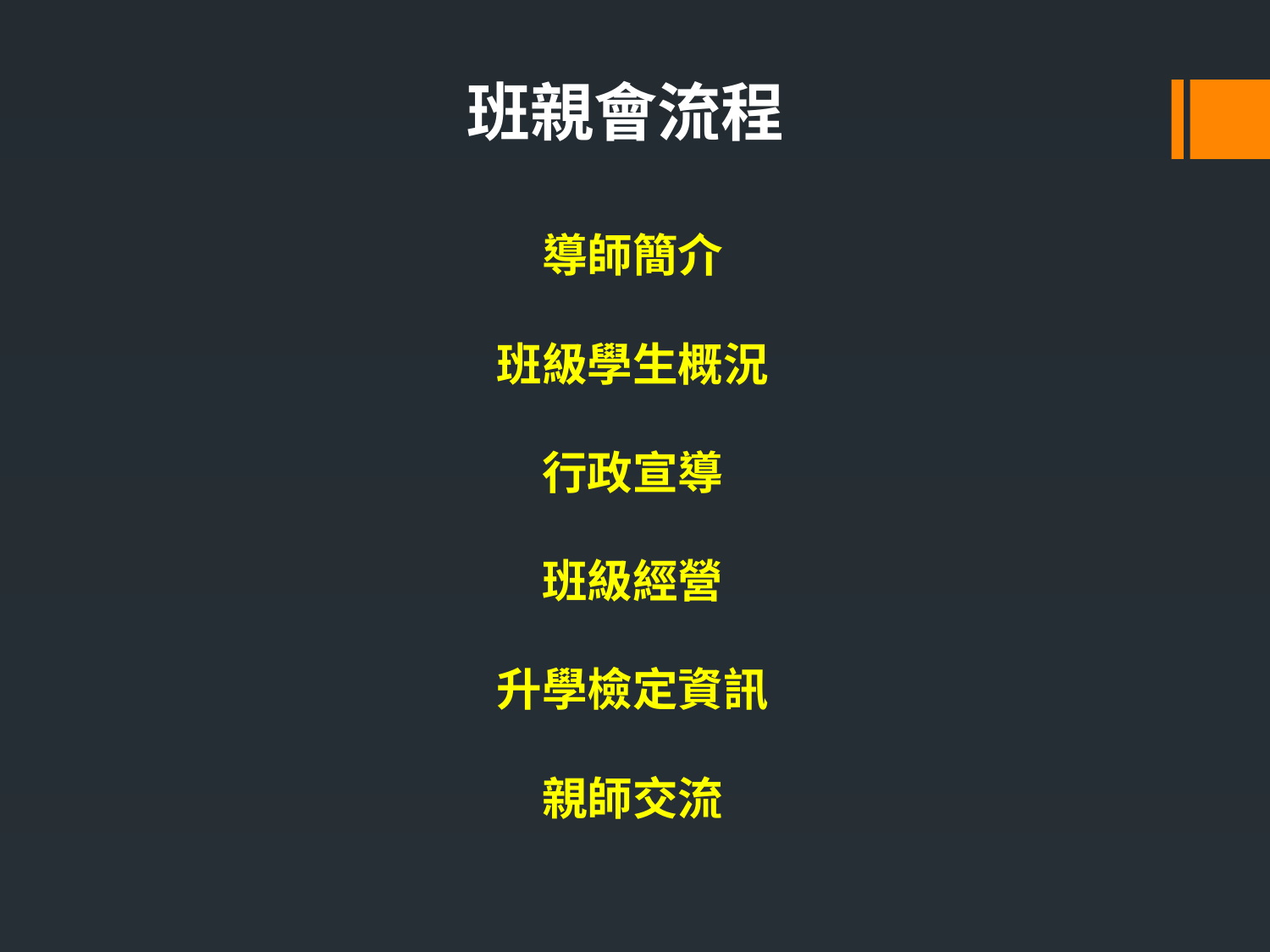

班親會流程
# 導師簡介 班級學生概況 行政宣導 班級經營 升學檢定資訊 親師交流